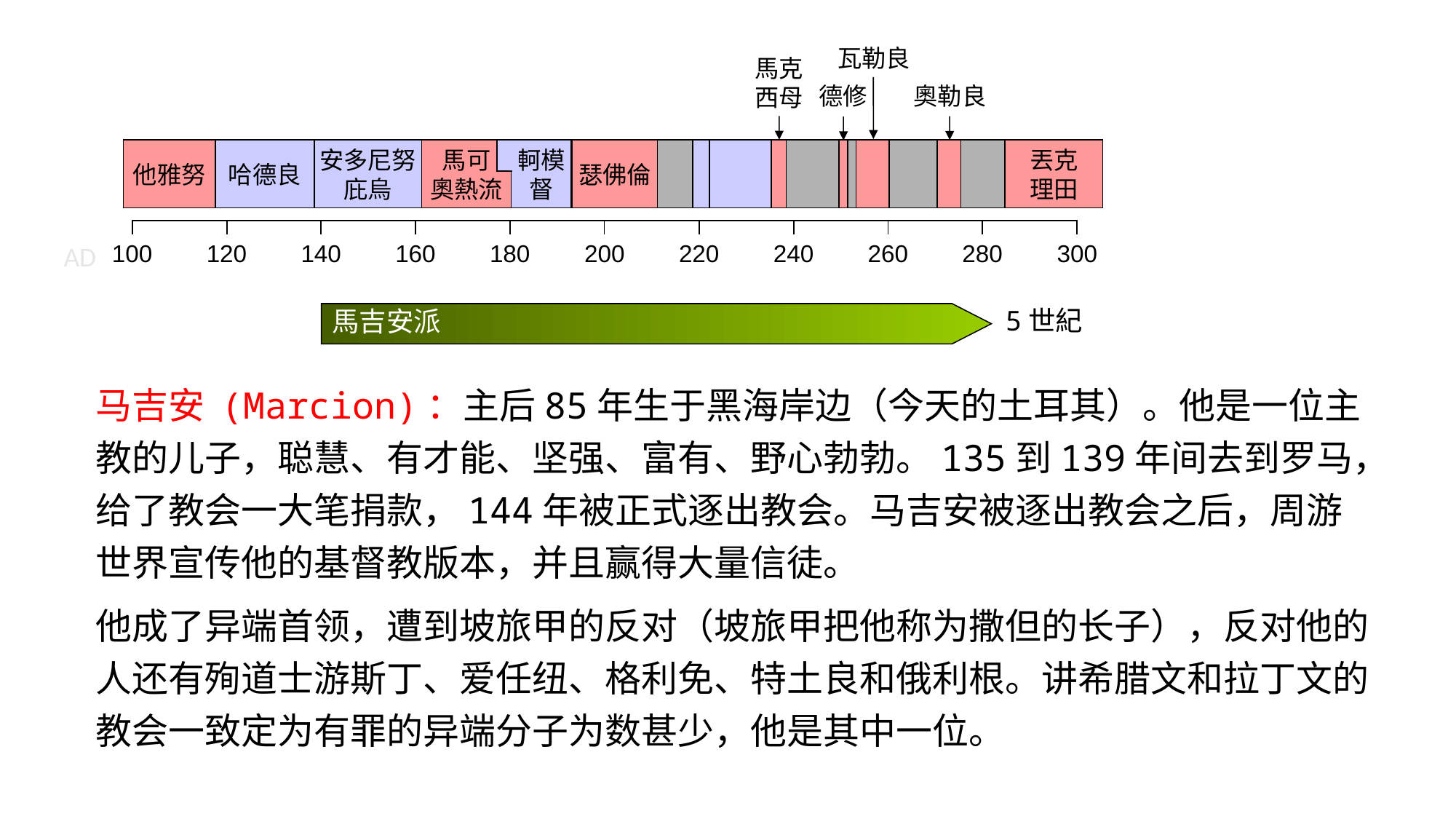

瓦勒良
馬克
西母
奧勒良
德修

他雅努
哈德良
安多尼努
庇烏
馬可
奧熱流
軻模
督

瑟佛倫

丟克
理田

|  |  |  |  |  |  |  |  |  |  |
| --- | --- | --- | --- | --- | --- | --- | --- | --- | --- |
AD
| 100 | 120 | 140 | 160 | 180 | 200 | 220 | 240 | 260 | 280 | 300 |
| --- | --- | --- | --- | --- | --- | --- | --- | --- | --- | --- |
5世紀
馬吉安派
马吉安 (Marcion)：主后85年生于黑海岸边（今天的土耳其）。他是一位主教的儿子，聪慧、有才能、坚强、富有、野心勃勃。135到139年间去到罗马，给了教会一大笔捐款，144年被正式逐出教会。马吉安被逐出教会之后，周游世界宣传他的基督教版本，并且赢得大量信徒。
他成了异端首领，遭到坡旅甲的反对（坡旅甲把他称为撒但的长子），反对他的人还有殉道士游斯丁、爱任纽、格利免、特土良和俄利根。讲希腊文和拉丁文的教会一致定为有罪的异端分子为数甚少，他是其中一位。